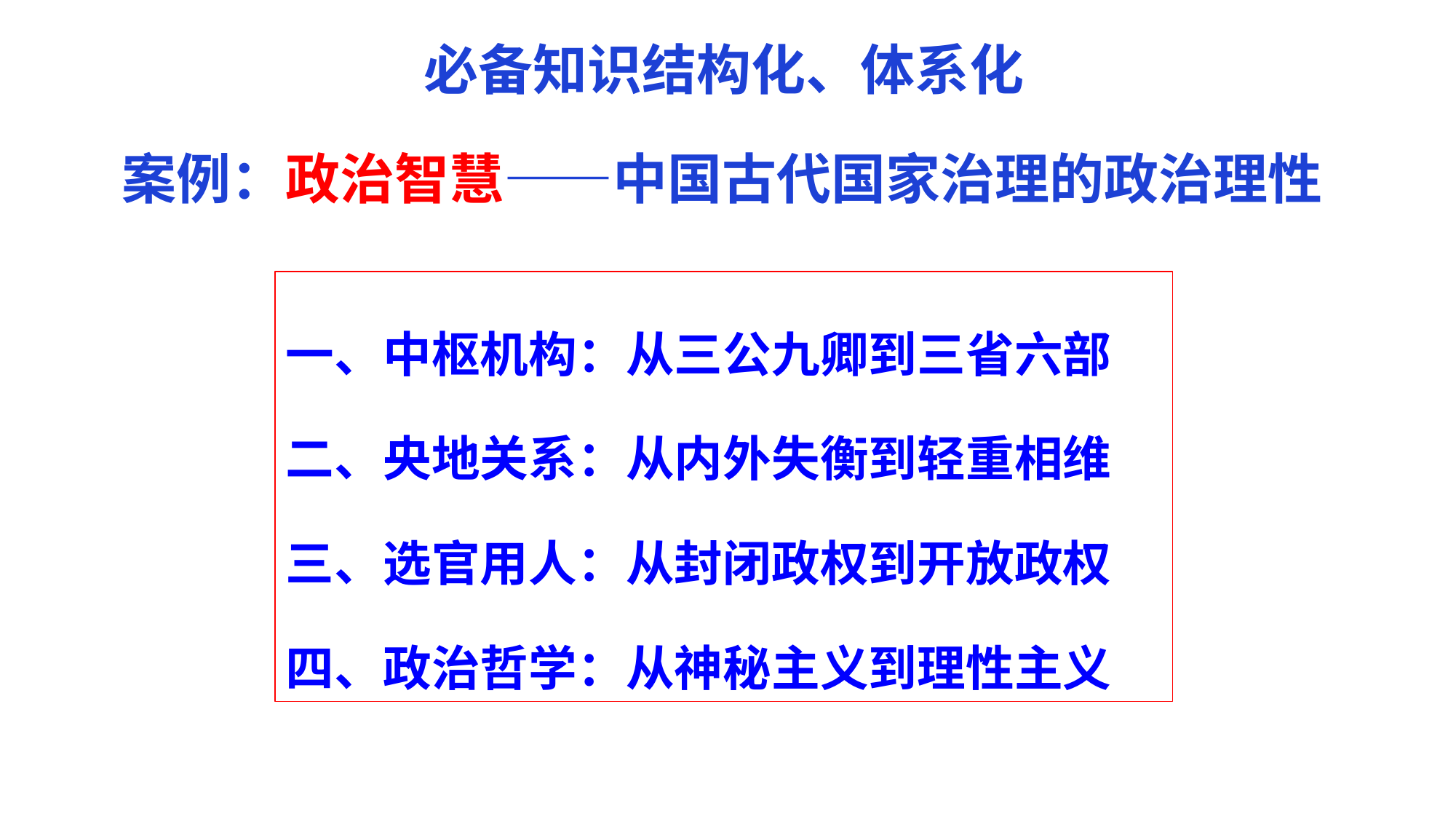

必备知识结构化、体系化
案例：政治智慧——中国古代国家治理的政治理性
一、中枢机构：从三公九卿到三省六部
二、央地关系：从内外失衡到轻重相维
三、选官用人：从封闭政权到开放政权
四、政治哲学：从神秘主义到理性主义